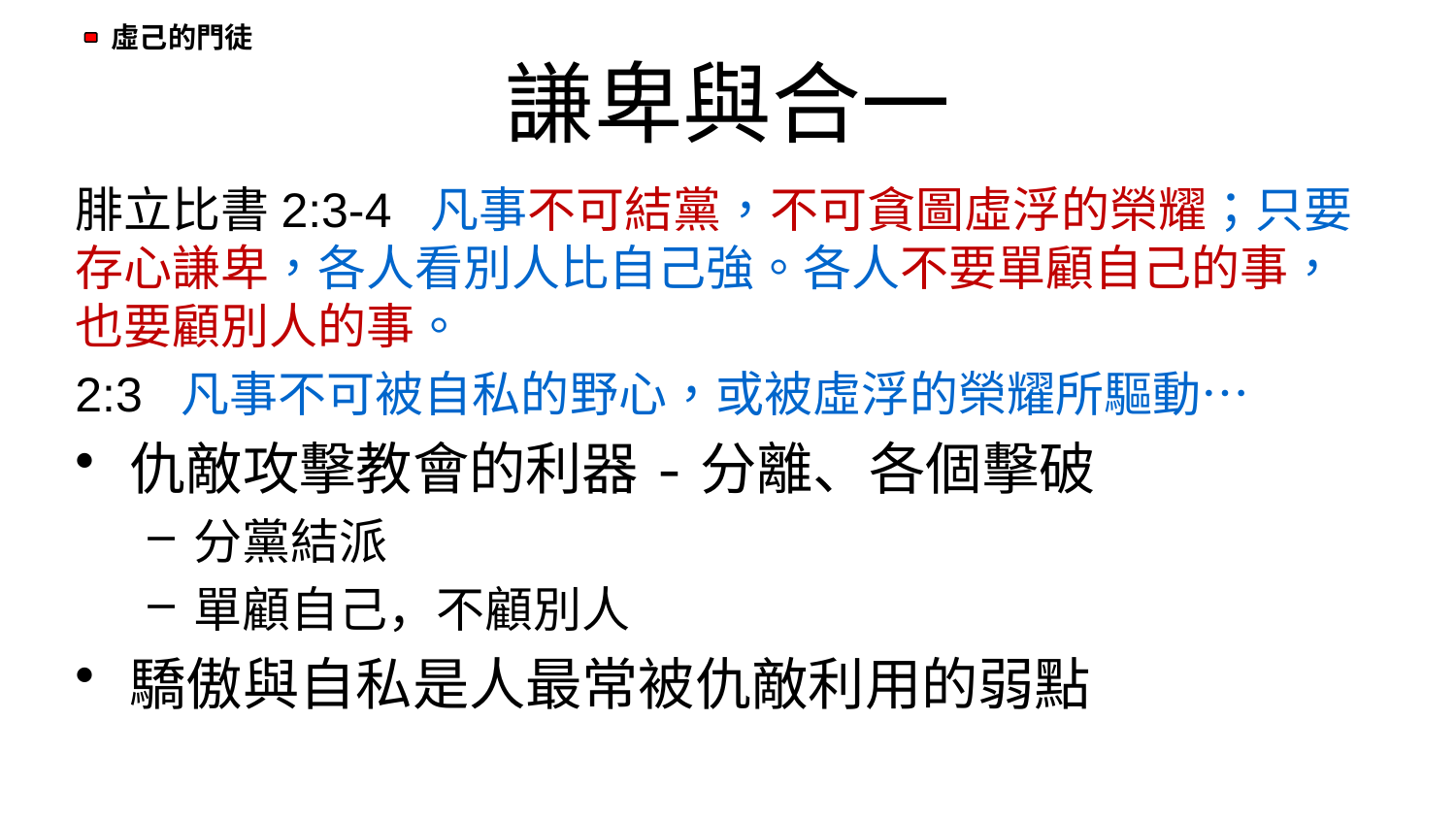

# 謙卑與合一
腓立比書2:3-4  凡事不可結黨，不可貪圖虛浮的榮耀；只要存心謙卑，各人看別人比自己強。各人不要單顧自己的事，也要顧別人的事。
2:3  凡事不可被自私的野心，或被虛浮的榮耀所驅動…
仇敵攻擊教會的利器-分離、各個擊破
分黨結派
單顧自己，不顧別人
驕傲與自私是人最常被仇敵利用的弱點